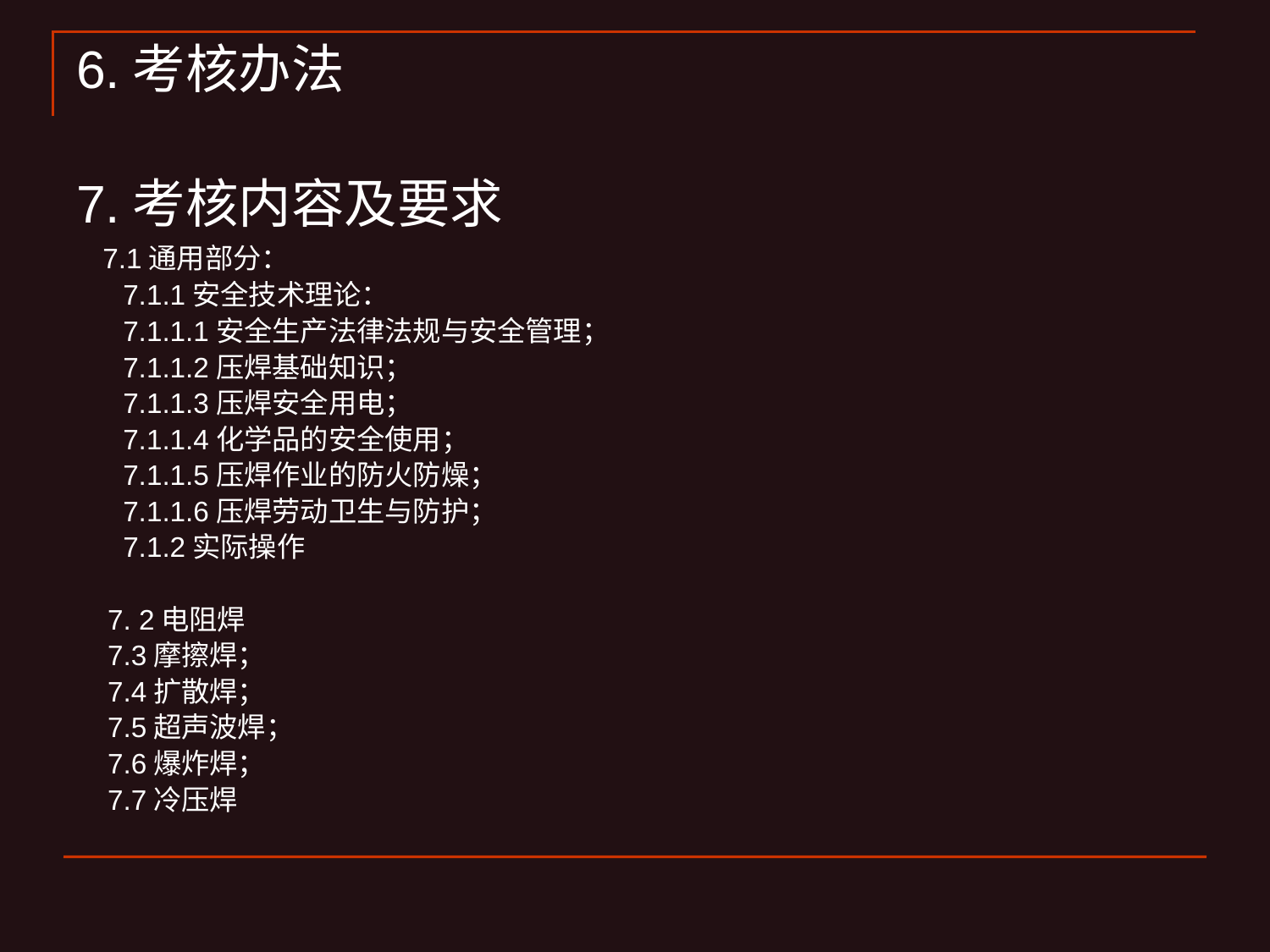

6.考核办法

7.考核内容及要求
   7.1通用部分：
      7.1.1安全技术理论：
      7.1.1.1安全生产法律法规与安全管理；
      7.1.1.2压焊基础知识；
      7.1.1.3压焊安全用电；
      7.1.1.4化学品的安全使用；
      7.1.1.5压焊作业的防火防燥；
      7.1.1.6压焊劳动卫生与防护；
      7.1.2实际操作

    7. 2电阻焊
    7.3摩擦焊；
    7.4扩散焊；
    7.5超声波焊；
    7.6爆炸焊；
    7.7冷压焊